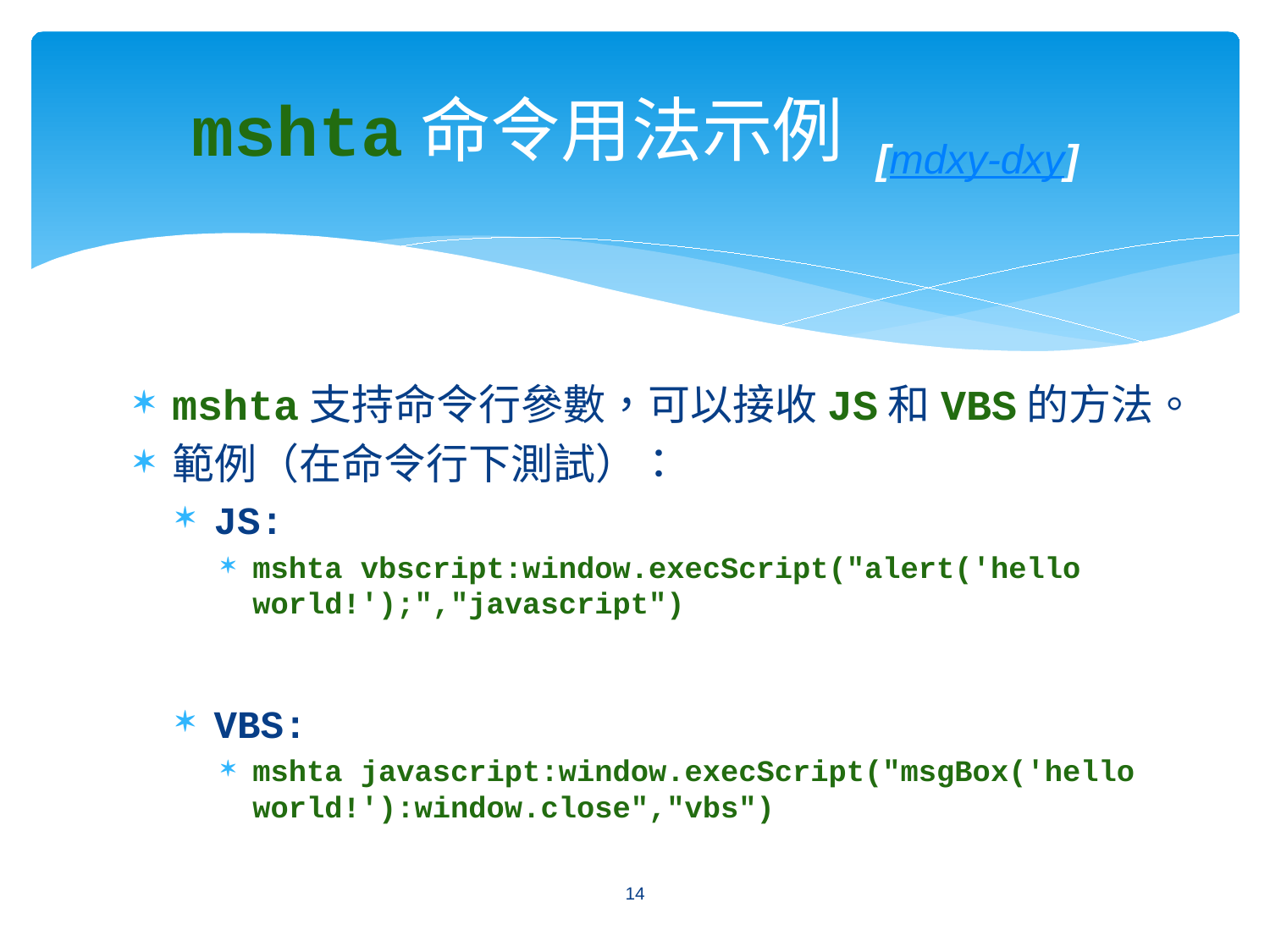

# mshta命令用法示例 [mdxy-dxy]
mshta支持命令行參數，可以接收JS和VBS的方法。
範例（在命令行下測試）：
JS:
mshta vbscript:window.execScript("alert('hello world!');","javascript")

VBS:
mshta javascript:window.execScript("msgBox('hello world!'):window.close","vbs")

14